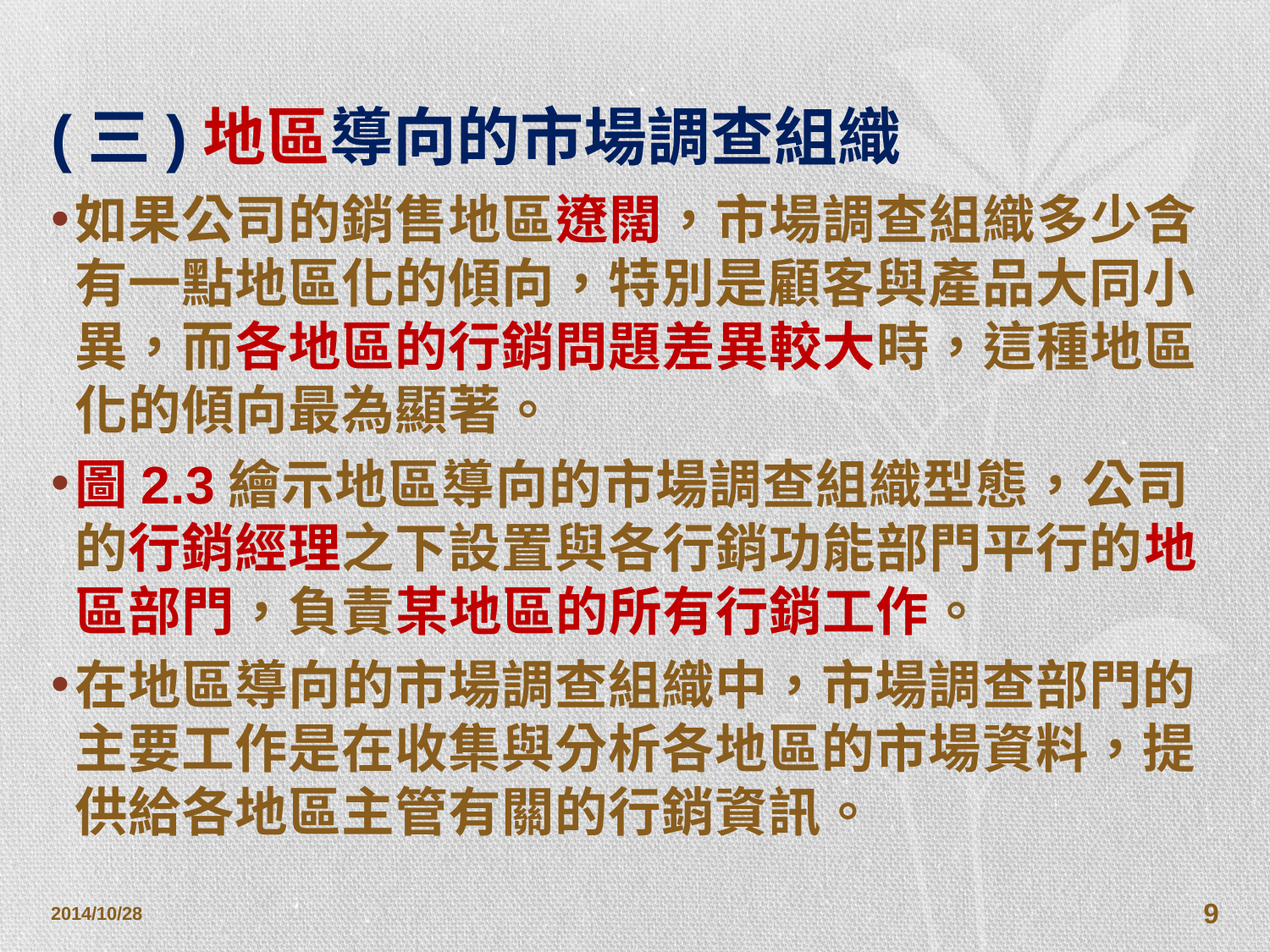

# (三)地區導向的市場調查組織
如果公司的銷售地區遼闊，市場調查組織多少含有一點地區化的傾向，特別是顧客與產品大同小異，而各地區的行銷問題差異較大時，這種地區化的傾向最為顯著。
圖2.3繪示地區導向的市場調查組織型態，公司的行銷經理之下設置與各行銷功能部門平行的地區部門，負責某地區的所有行銷工作。
在地區導向的市場調查組織中，市場調查部門的主要工作是在收集與分析各地區的市場資料，提供給各地區主管有關的行銷資訊。
2014/10/28
9